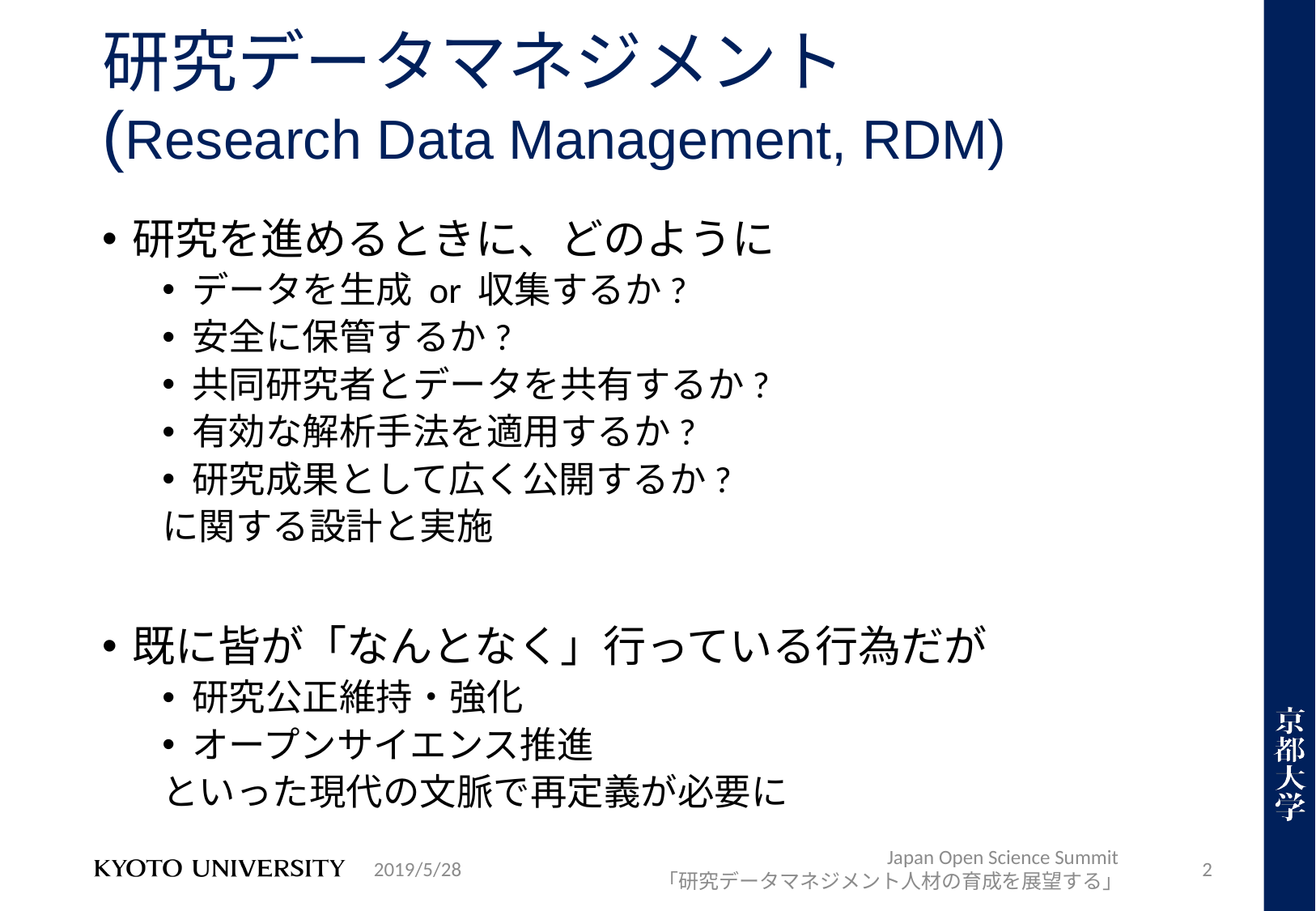

# 研究データマネジメント (Research Data Management, RDM)
研究を進めるときに、どのように
データを生成 or 収集するか?
安全に保管するか?
共同研究者とデータを共有するか?
有効な解析手法を適用するか?
研究成果として広く公開するか?
に関する設計と実施

既に皆が「なんとなく」行っている行為だが
研究公正維持・強化
オープンサイエンス推進
といった現代の文脈で再定義が必要に
2019/5/28
Japan Open Science Summit
「研究データマネジメント人材の育成を展望する」
2